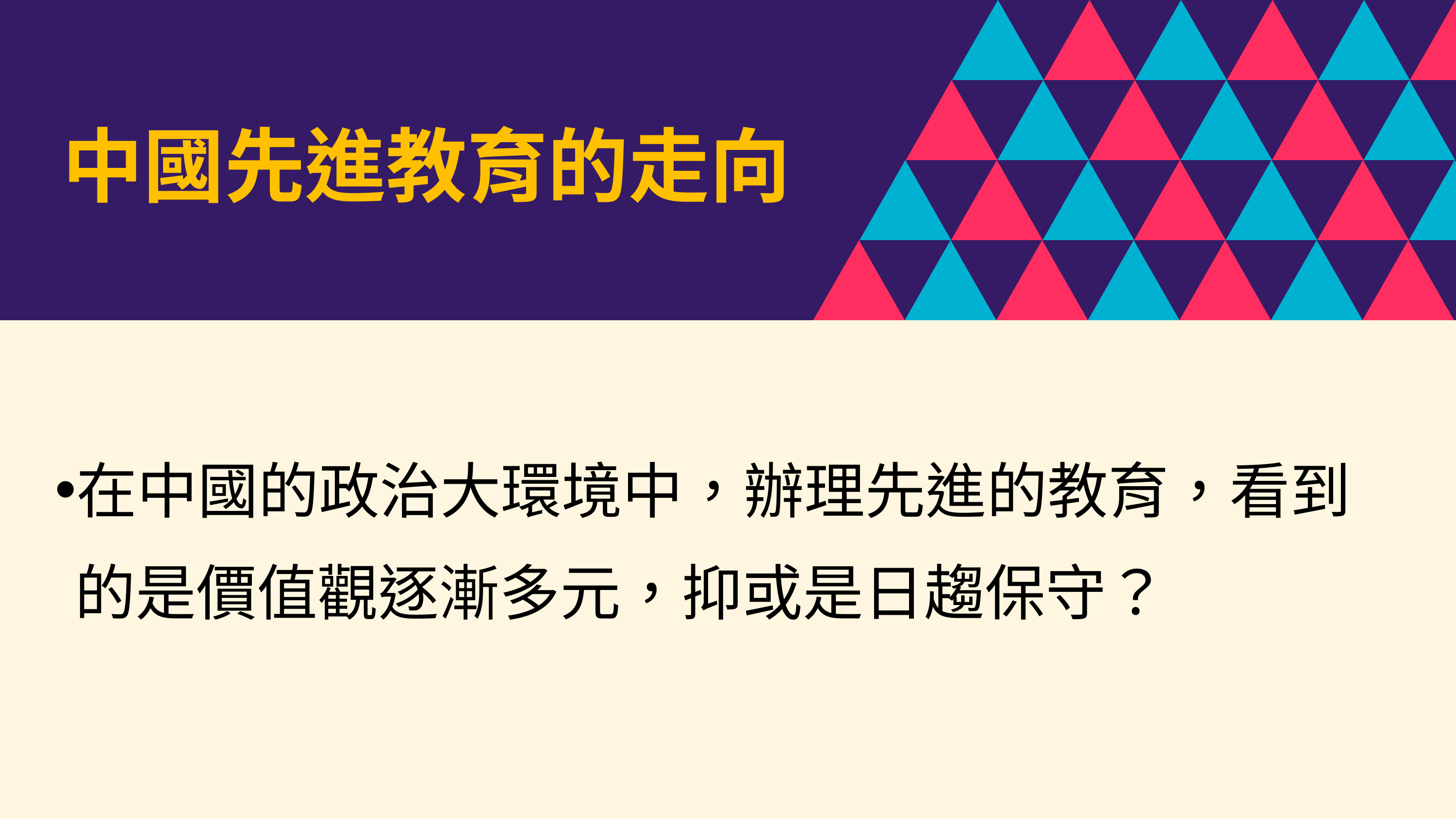

中國先進教育的走向
在中國的政治大環境中，辦理先進的教育，看到的是價值觀逐漸多元，抑或是日趨保守？